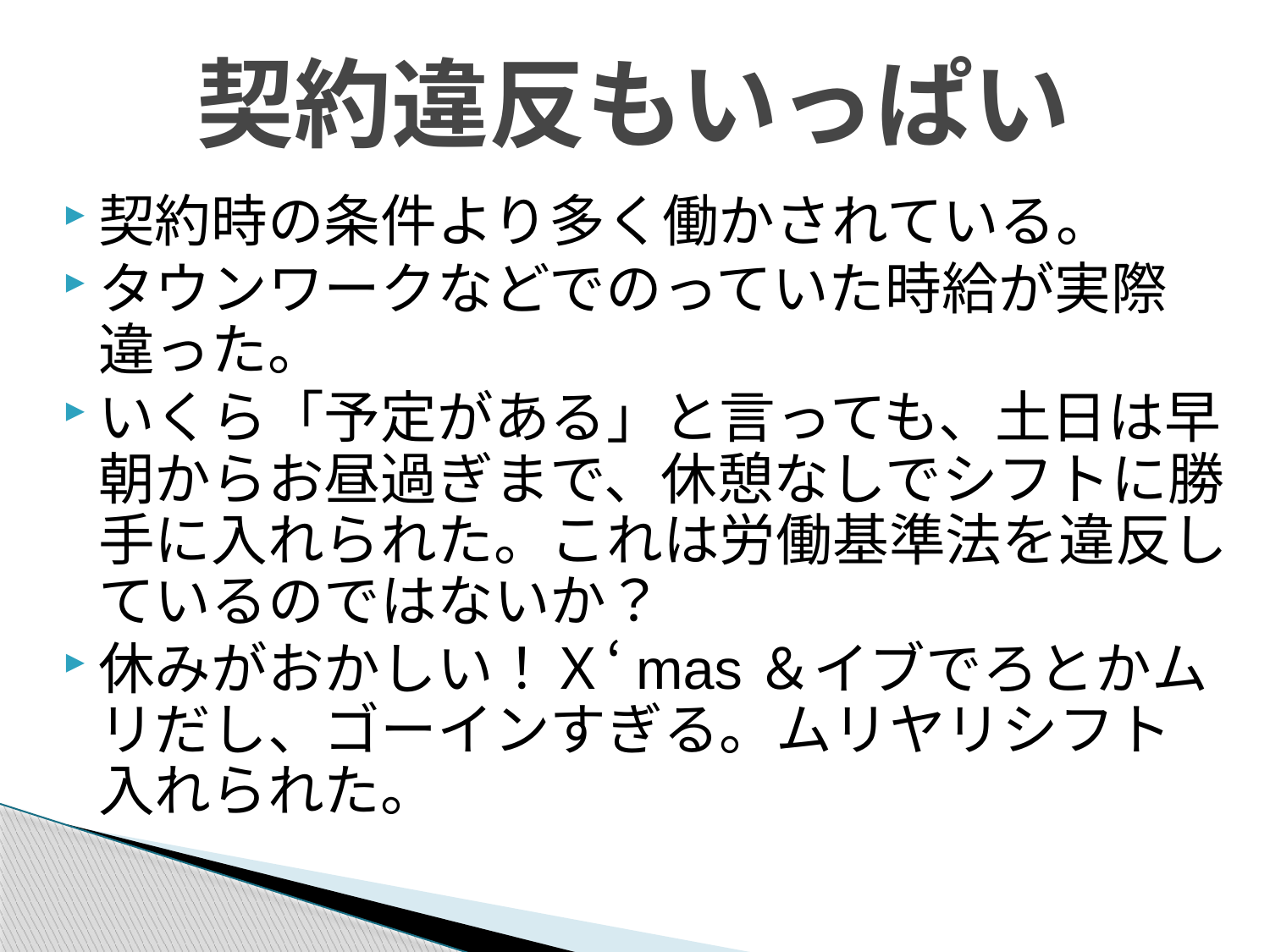

# 契約違反もいっぱい
契約時の条件より多く働かされている。
タウンワークなどでのっていた時給が実際違った。
いくら「予定がある」と言っても、土日は早朝からお昼過ぎまで、休憩なしでシフトに勝手に入れられた。これは労働基準法を違反しているのではないか？
休みがおかしい！Ｘ‘mas＆イブでろとかムリだし、ゴーインすぎる。ムリヤリシフト入れられた。